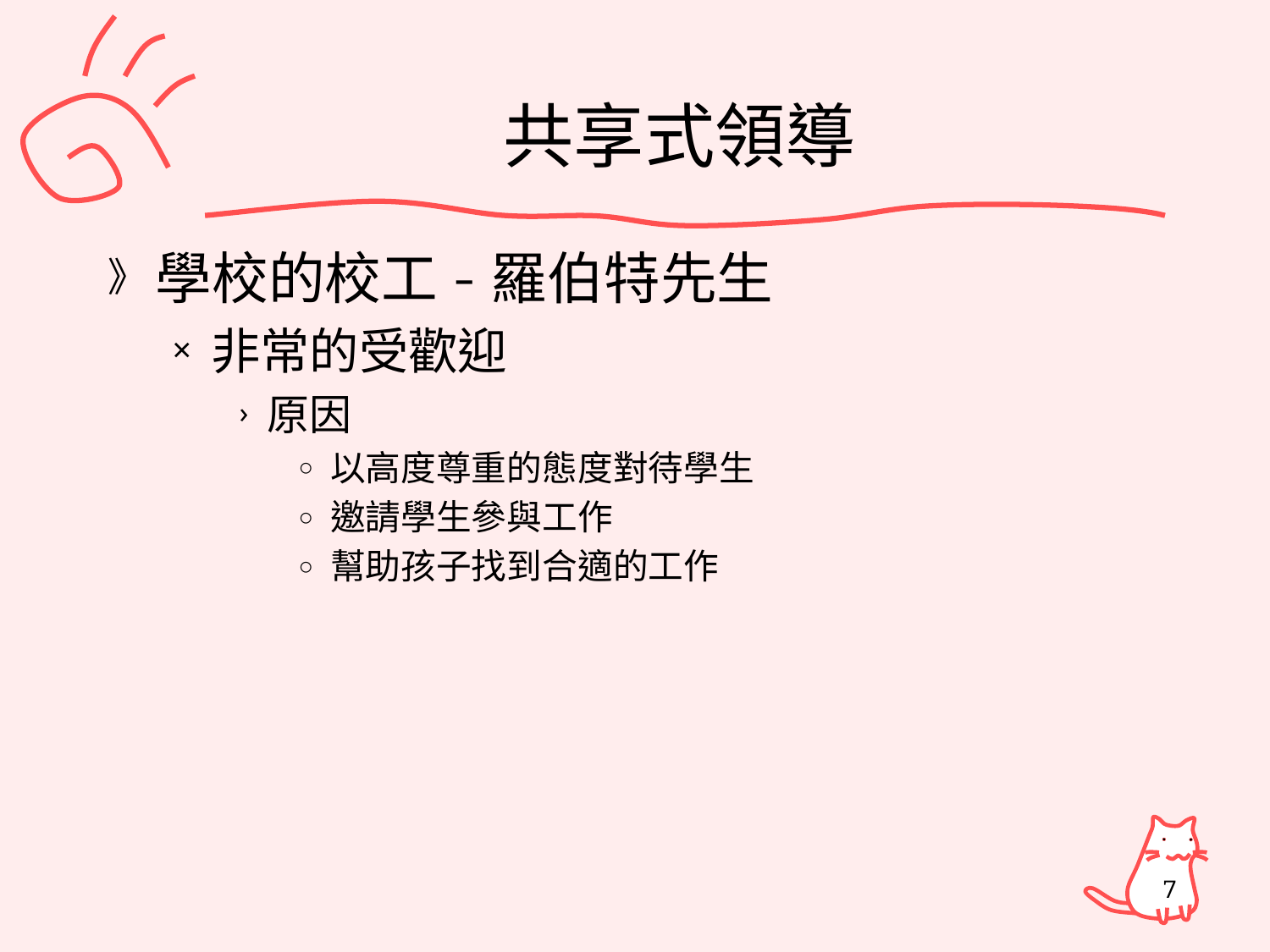

# 共享式領導
學校的校工-羅伯特先生
非常的受歡迎
原因
以高度尊重的態度對待學生
邀請學生參與工作
幫助孩子找到合適的工作
7